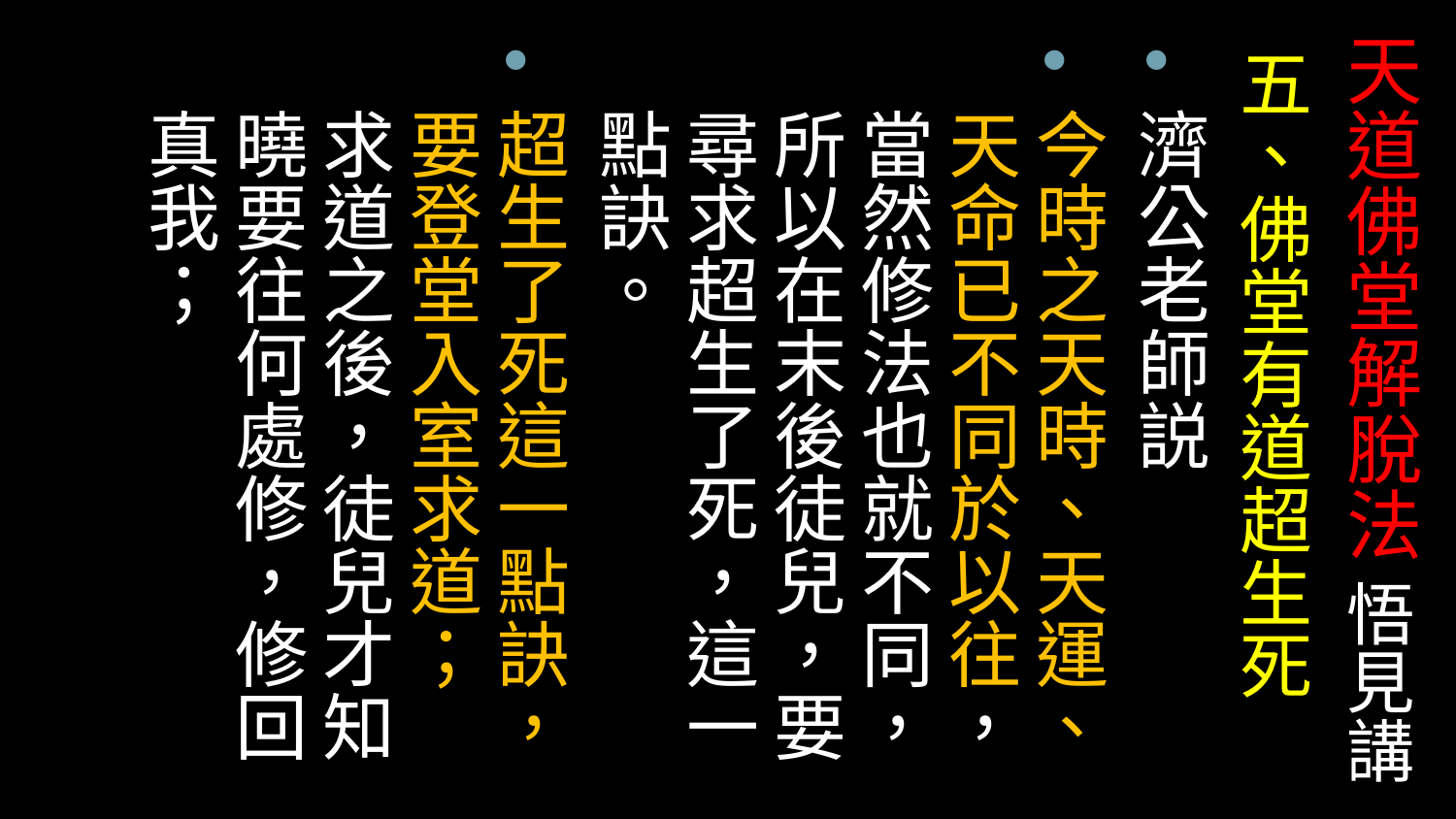

# 天道佛堂解脫法 悟見講
五、佛堂有道超生死
濟公老師説
今時之天時、天運、天命已不同於以往，當然修法也就不同，所以在末後徒兒，要尋求超生了死，這一點訣。
超生了死這一點訣，要登堂入室求道；
求道之後，徒兒才知曉要往何處修，修回真我；